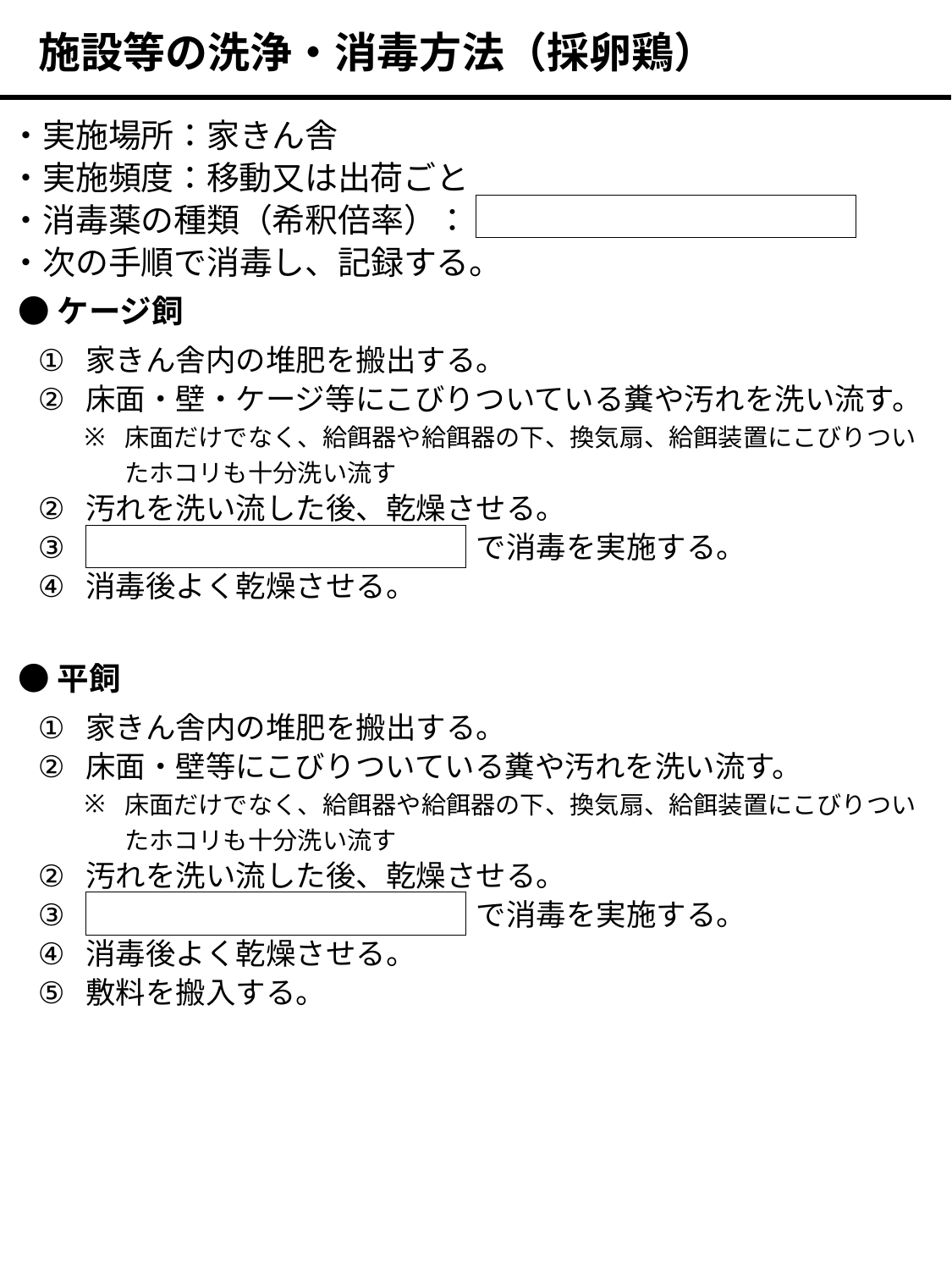

施設等の洗浄・消毒方法（採卵鶏）
・実施場所：家きん舎
・実施頻度：移動又は出荷ごと
・消毒薬の種類（希釈倍率）：
・次の手順で消毒し、記録する。

●ケージ飼
家きん舎内の堆肥を搬出する。
床面・壁・ケージ等にこびりついている糞や汚れを洗い流す。
床面だけでなく、給餌器や給餌器の下、換気扇、給餌装置にこびりついたホコリも十分洗い流す
汚れを洗い流した後、乾燥させる。
　　　　　　　　　　　　　で消毒を実施する。
消毒後よく乾燥させる。

●平飼
家きん舎内の堆肥を搬出する。
床面・壁等にこびりついている糞や汚れを洗い流す。
床面だけでなく、給餌器や給餌器の下、換気扇、給餌装置にこびりついたホコリも十分洗い流す
汚れを洗い流した後、乾燥させる。
　　　　　　　　　　　　　で消毒を実施する。
消毒後よく乾燥させる。
敷料を搬入する。